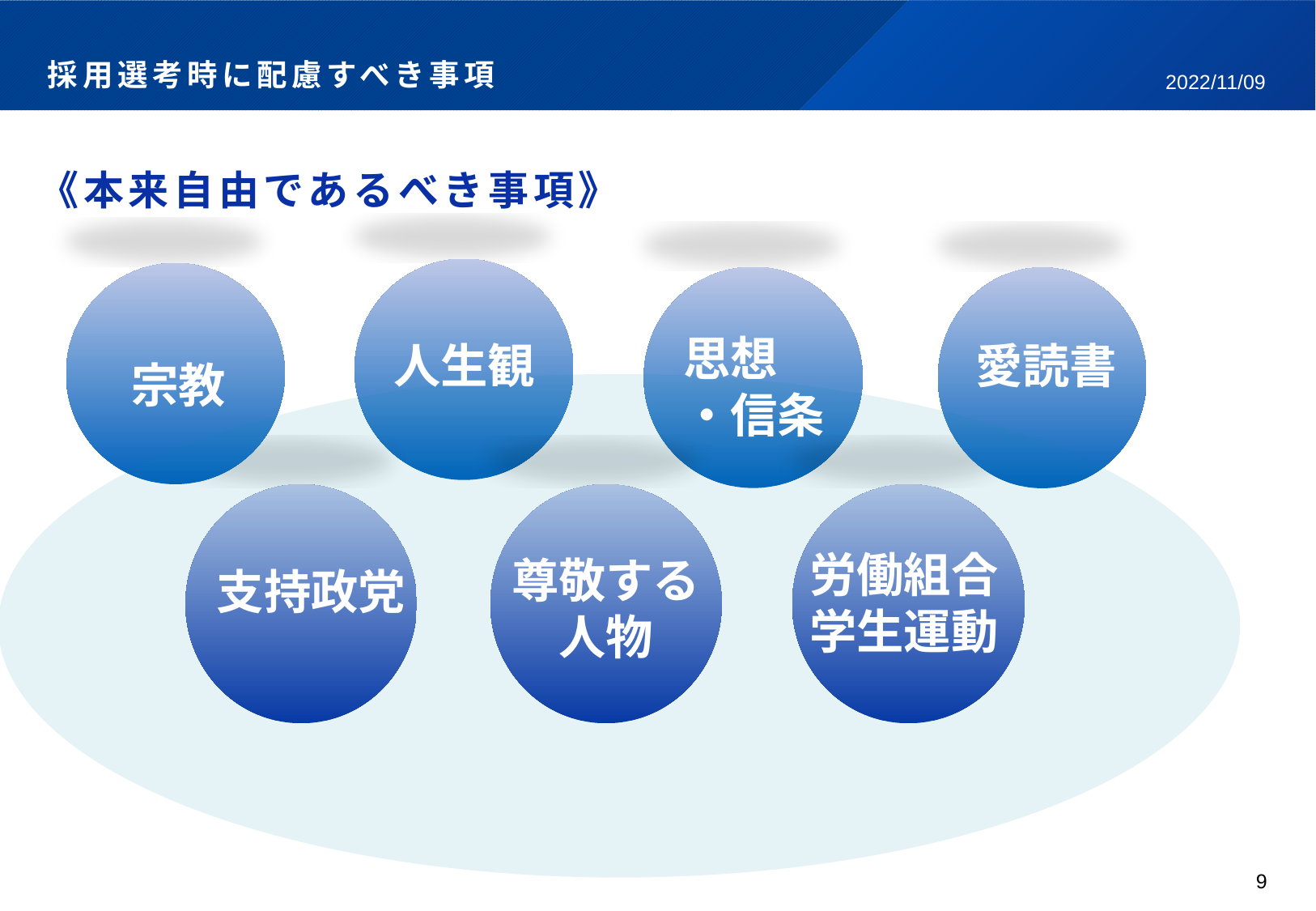

# 採用選考時に配慮すべき事項
2022/11/09
《本来自由であるべき事項》

思想
・信条
人生観
愛読書
宗教

労働組合
学生運動
尊敬する
人物
支持政党
9